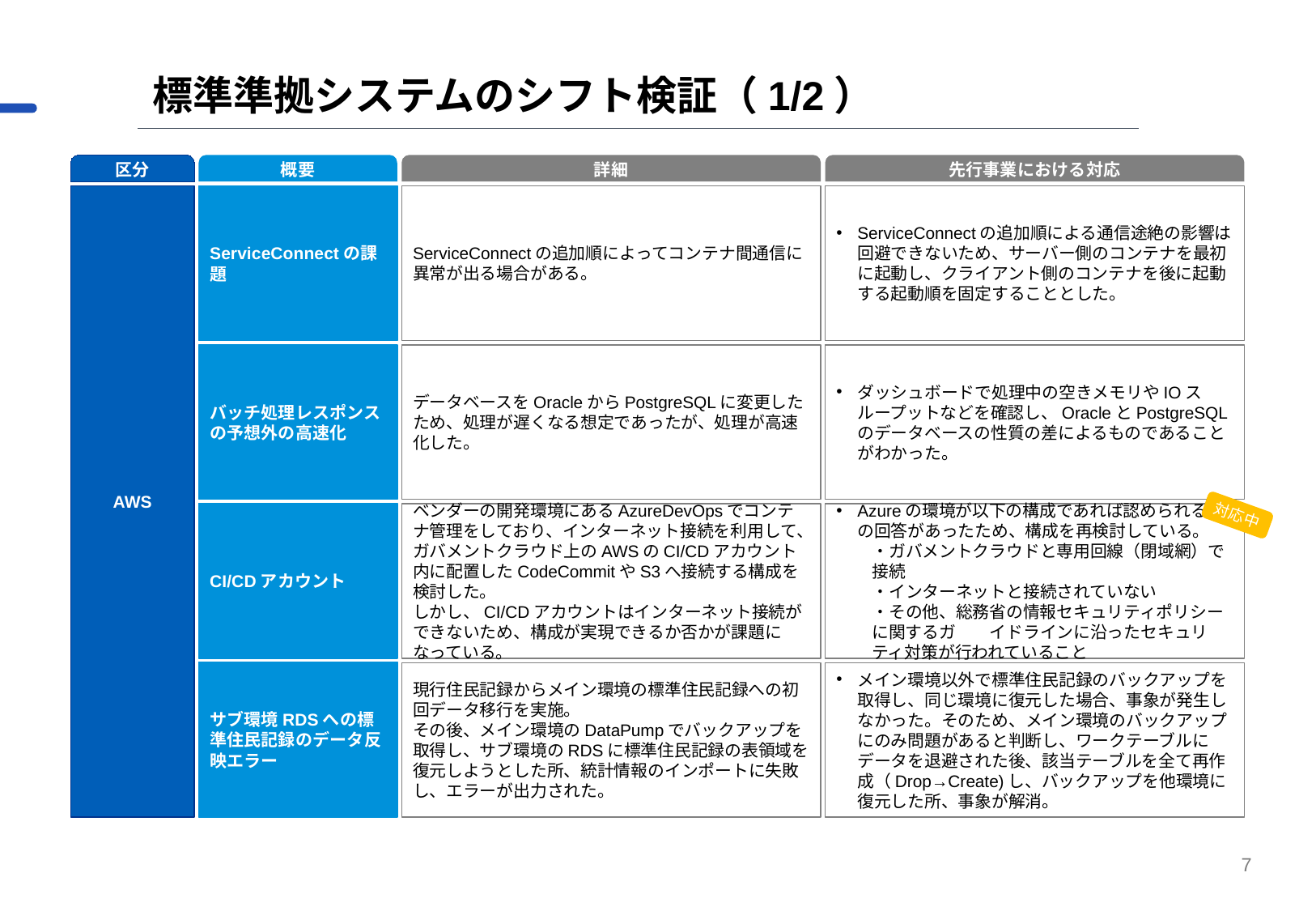

標準準拠システムのシフト検証（1/2）
区分
概要
詳細
先行事業における対応
AWS
ServiceConnectの課題
ServiceConnectの追加順によってコンテナ間通信に異常が出る場合がある。
ServiceConnectの追加順による通信途絶の影響は回避できないため、サーバー側のコンテナを最初に起動し、クライアント側のコンテナを後に起動する起動順を固定することとした。
バッチ処理レスポンスの予想外の高速化
データベースをOracleからPostgreSQLに変更したため、処理が遅くなる想定であったが、処理が高速化した。
ダッシュボードで処理中の空きメモリやIOスループットなどを確認し、OracleとPostgreSQLのデータベースの性質の差によるものであることがわかった。
対応中
CI/CDアカウント
ベンダーの開発環境にあるAzureDevOpsでコンテナ管理をしており、インターネット接続を利用して、ガバメントクラウド上のAWSのCI/CDアカウント内に配置したCodeCommitやS3へ接続する構成を検討した。
しかし、CI/CDアカウントはインターネット接続ができないため、構成が実現できるか否かが課題になっている。
Azureの環境が以下の構成であれば認められるとの回答があったため、構成を再検討している。
・ガバメントクラウドと専用回線（閉域網）で接続
・インターネットと接続されていない
・その他、総務省の情報セキュリティポリシーに関するガ　　イドラインに沿ったセキュリティ対策が行われていること

サブ環境RDSへの標準住民記録のデータ反映エラー
現行住民記録からメイン環境の標準住民記録への初回データ移行を実施。
その後、メイン環境のDataPumpでバックアップを取得し、サブ環境のRDSに標準住民記録の表領域を復元しようとした所、統計情報のインポートに失敗し、エラーが出力された。
メイン環境以外で標準住民記録のバックアップを取得し、同じ環境に復元した場合、事象が発生しなかった。そのため、メイン環境のバックアップにのみ問題があると判断し、ワークテーブルにデータを退避された後、該当テーブルを全て再作成（Drop→Create)し、バックアップを他環境に復元した所、事象が解消。
7